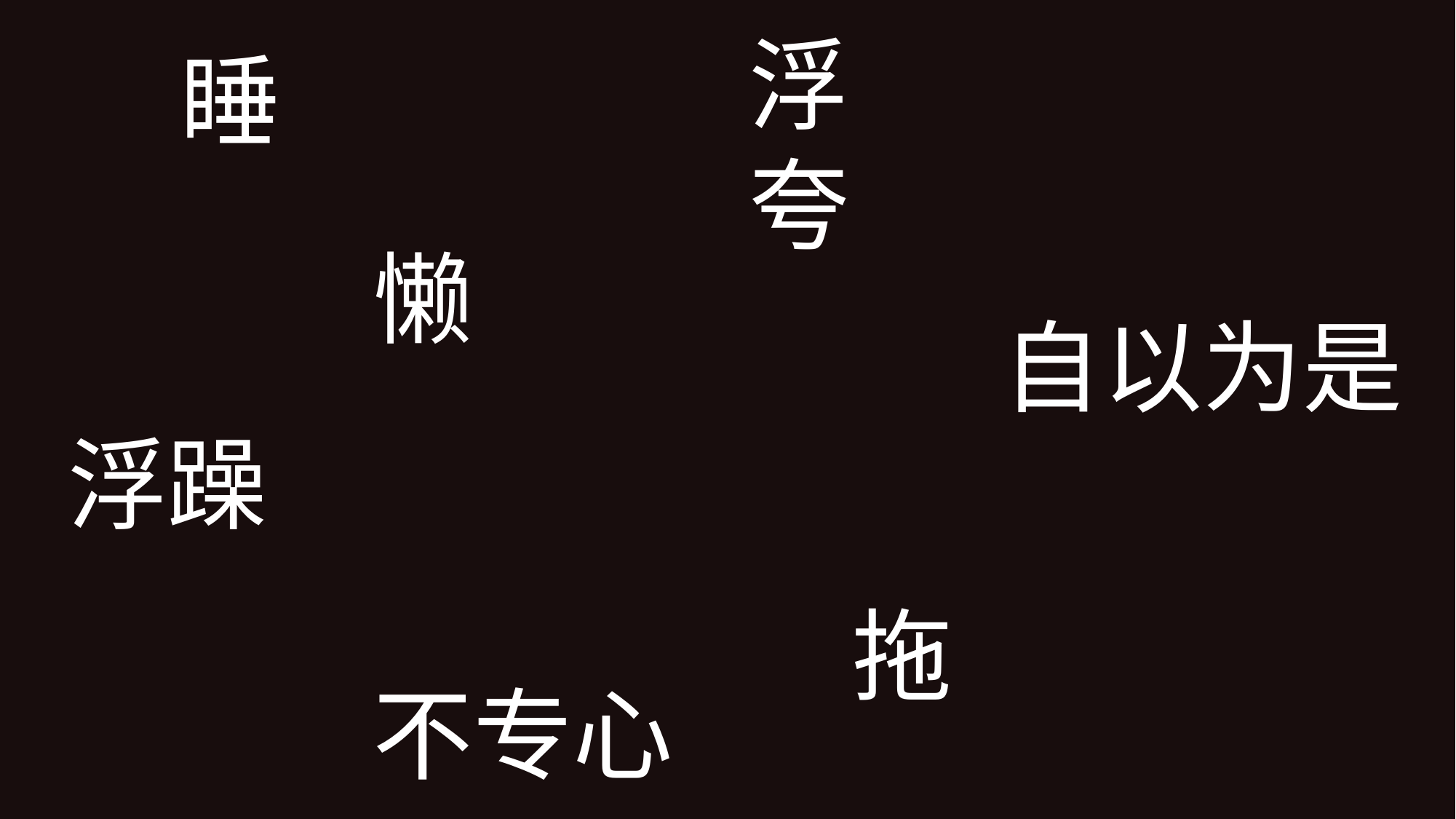

浮夸
睡
懒
自以为是
浮躁
拖
不专心